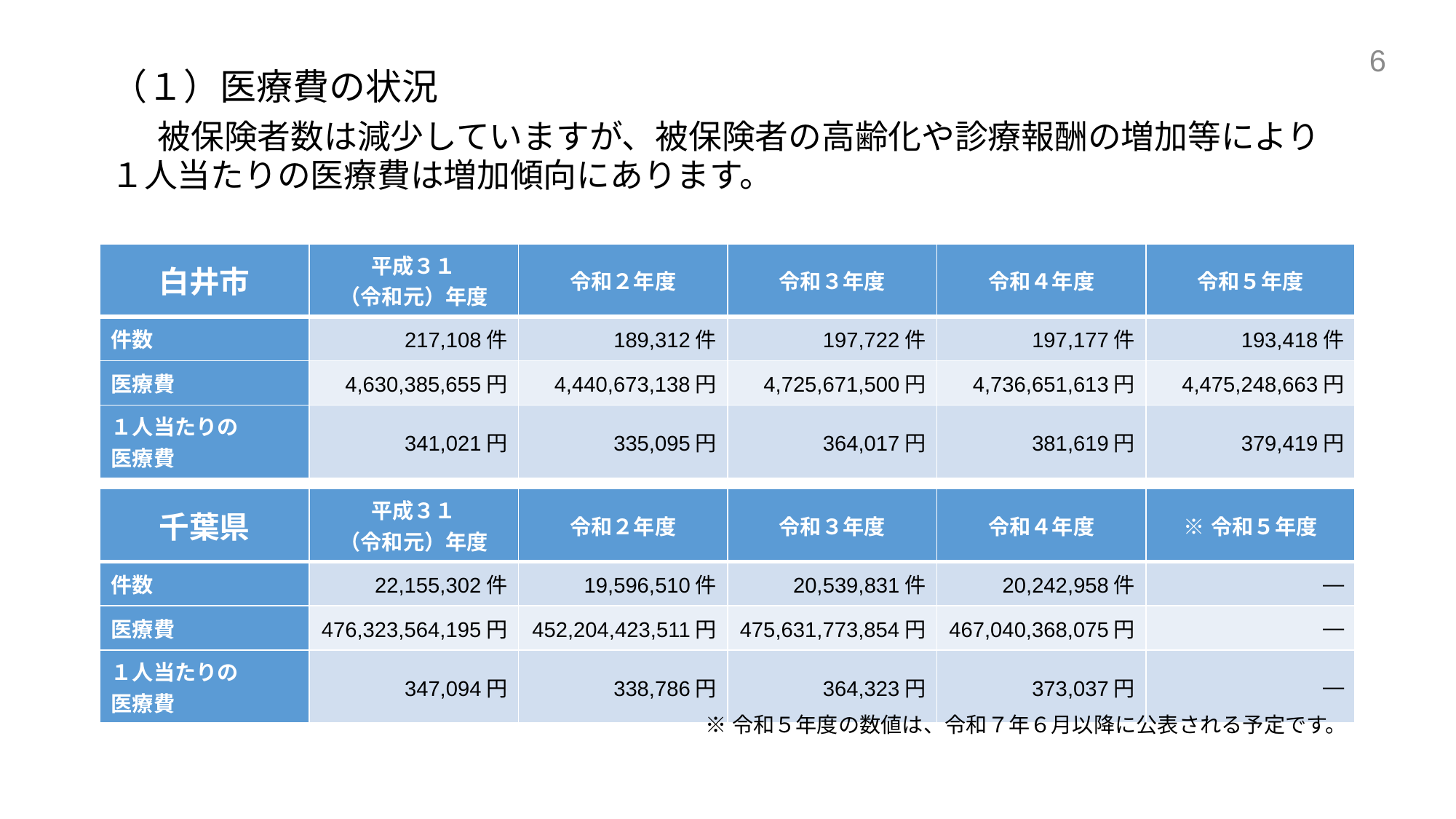

# （１）医療費の状況 　被保険者数は減少していますが、被保険者の高齢化や診療報酬の増加等により  １人当たりの医療費は増加傾向にあります。
6
| 白井市 | 平成３１ （令和元）年度 | 令和２年度 | 令和３年度 | 令和４年度 | 令和５年度 |
| --- | --- | --- | --- | --- | --- |
| 件数 | 217,108件 | 189,312件 | 197,722件 | 197,177件 | 193,418件 |
| 医療費 | 4,630,385,655円 | 4,440,673,138円 | 4,725,671,500円 | 4,736,651,613円 | 4,475,248,663円 |
| １人当たりの 医療費 | 341,021円 | 335,095円 | 364,017円 | 381,619円 | 379,419円 |
| 千葉県 | 平成３１ （令和元）年度 | 令和２年度 | 令和３年度 | 令和４年度 | ※令和５年度 |
| --- | --- | --- | --- | --- | --- |
| 件数 | 22,155,302件 | 19,596,510件 | 20,539,831件 | 20,242,958件 | ― |
| 医療費 | 476,323,564,195円 | 452,204,423,511円 | 475,631,773,854円 | 467,040,368,075円 | ― |
| １人当たりの 医療費 | 347,094円 | 338,786円 | 364,323円 | 373,037円 | ― |

※令和５年度の数値は、令和７年６月以降に公表される予定です。